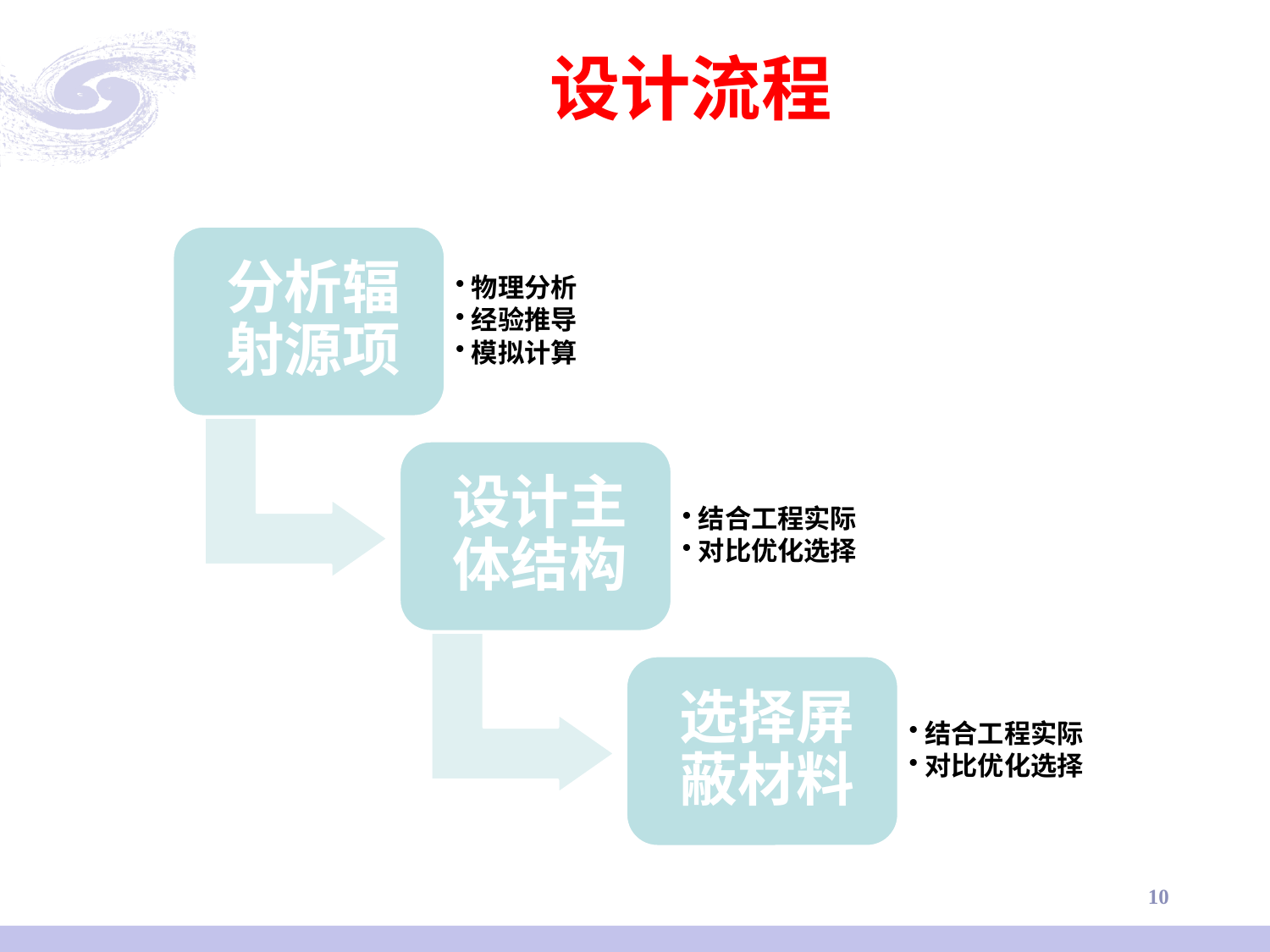

# 设计流程
分析辐射源项
物理分析
经验推导
模拟计算
设计主体结构
结合工程实际
对比优化选择
选择屏蔽材料
结合工程实际
对比优化选择
10